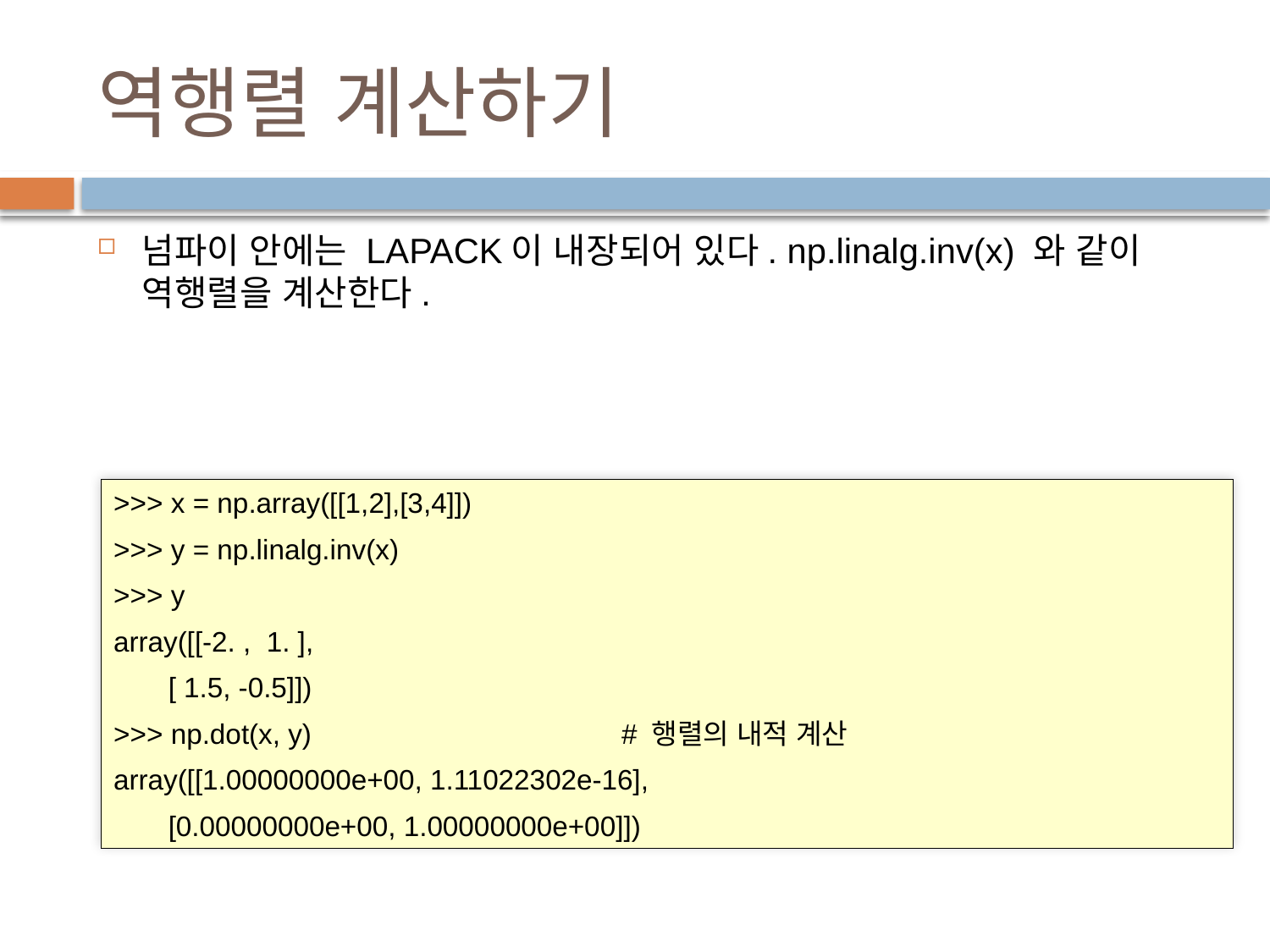

# 역행렬 계산하기
넘파이 안에는 LAPACK이 내장되어 있다. np.linalg.inv(x) 와 같이 역행렬을 계산한다.
>>> x = np.array([[1,2],[3,4]])
>>> y = np.linalg.inv(x)
>>> y
array([[-2. ,  1. ],
       [ 1.5, -0.5]])
>>> np.dot(x, y)			# 행렬의 내적 계산
array([[1.00000000e+00, 1.11022302e-16],
       [0.00000000e+00, 1.00000000e+00]])